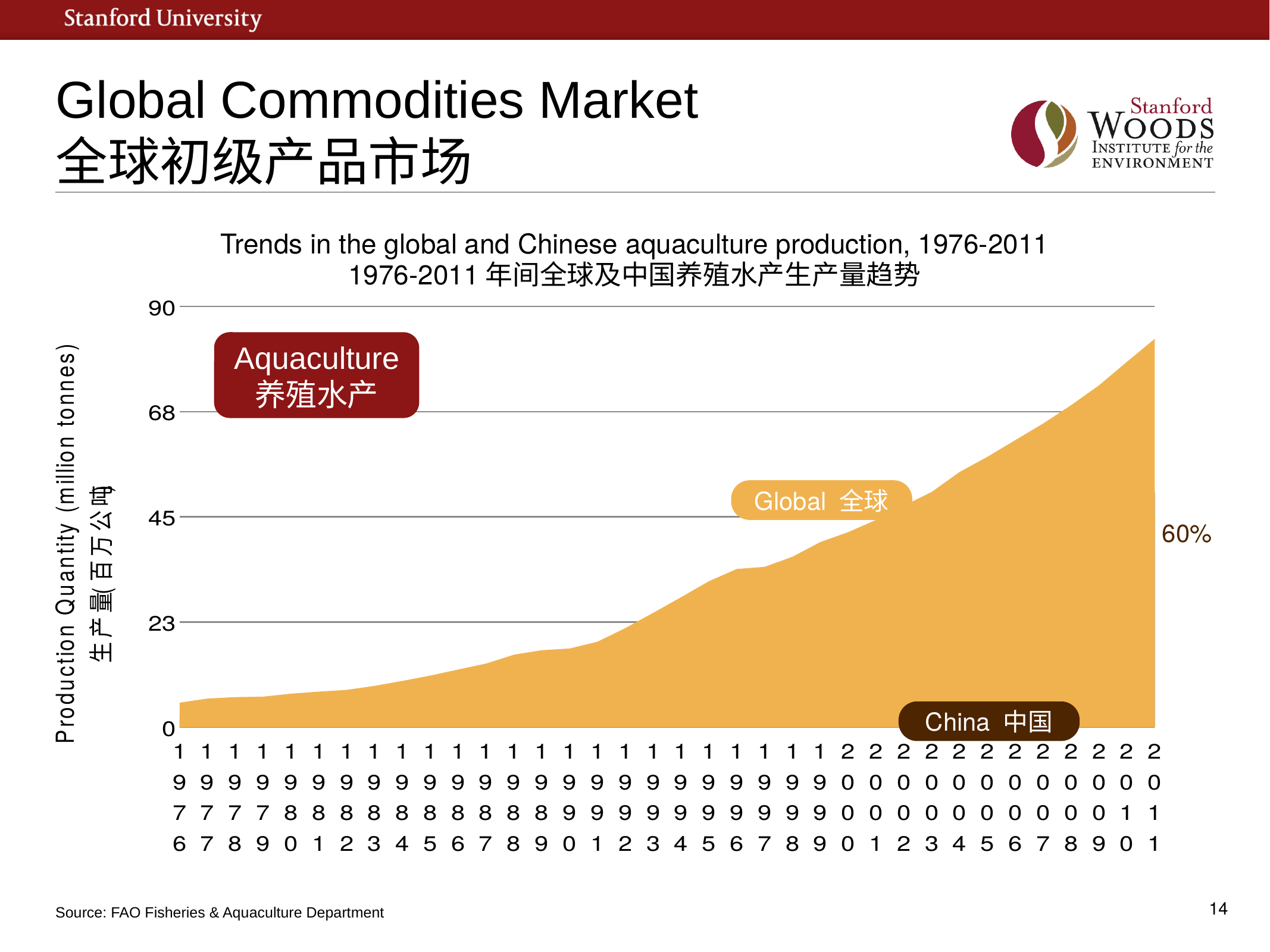

# Global Commodities Market
全球初级产品市场
Trends in the global and Chinese aquaculture production, 1976-2011
1976-2011年间全球及中国养殖水产生产量趋势

### Chart:

| Category | Global Trade | China Import |
|---|---|---|
| 1976 | 5.277884999999999 | 1.841375 |
| 1977 | 6.144818999999999 | 2.396952999999999 |
| 1978 | 6.453379 | 2.544849 |
| 1979 | 6.555899999999999 | 2.478985 |
| 1980 | 7.18932 | 2.660226 |
| 1981 | 7.633236 | 2.647423 |
| 1982 | 8.004318999999999 | 2.872641999999999 |
| 1983 | 8.863887 | 3.250408 |
| 1984 | 9.921026999999999 | 3.830077 |
| 1985 | 11.061058 | 4.579259 |
| 1986 | 12.347408 | 5.248178 |
| 1987 | 13.62268 | 6.011103 |
| 1988 | 15.531105 | 6.995409 |
| 1989 | 16.48294199999999 | 7.617561999999999 |
| 1990 | 16.840105 | 7.952632 |
| 1991 | 18.305024 | 9.067388 |
| 1992 | 21.211484 | 11.315492 |
| 1993 | 24.47088 | 14.162453 |
| 1994 | 27.798554 | 17.09792 |
| 1995 | 31.232311 | 20.018273 |
| 1996 | 33.842616 | 22.208495 |
| 1997 | 34.296332 | 22.44995 |
| 1998 | 36.460929 | 24.407571 |
| 1999 | 39.603307 | 26.599065 |
| 2000 | 41.724624 | 28.46019 |
| 2001 | 44.329772 | 29.86924 |
| 2002 | 47.38486399999999 | 31.862187 |
| 2003 | 50.31946199999999 | 33.663593 |
| 2004 | 54.588261 | 35.941524 |
| 2005 | 57.835398 | 37.615311 |
| 2006 | 61.40168 | 39.359274 |
| 2007 | 64.956991 | 41.173051 |
| 2008 | 68.85330799999998 | 42.668845 |
| 2009 | 73.095241 | 45.279173 |
| 2010 | 78.110453 | 47.82961 |
| 2011 | 83.044109 | 50.173139 |
Aquaculture
养殖水产
Global 全球
60%
China 中国
14
Source: FAO Fisheries & Aquaculture Department